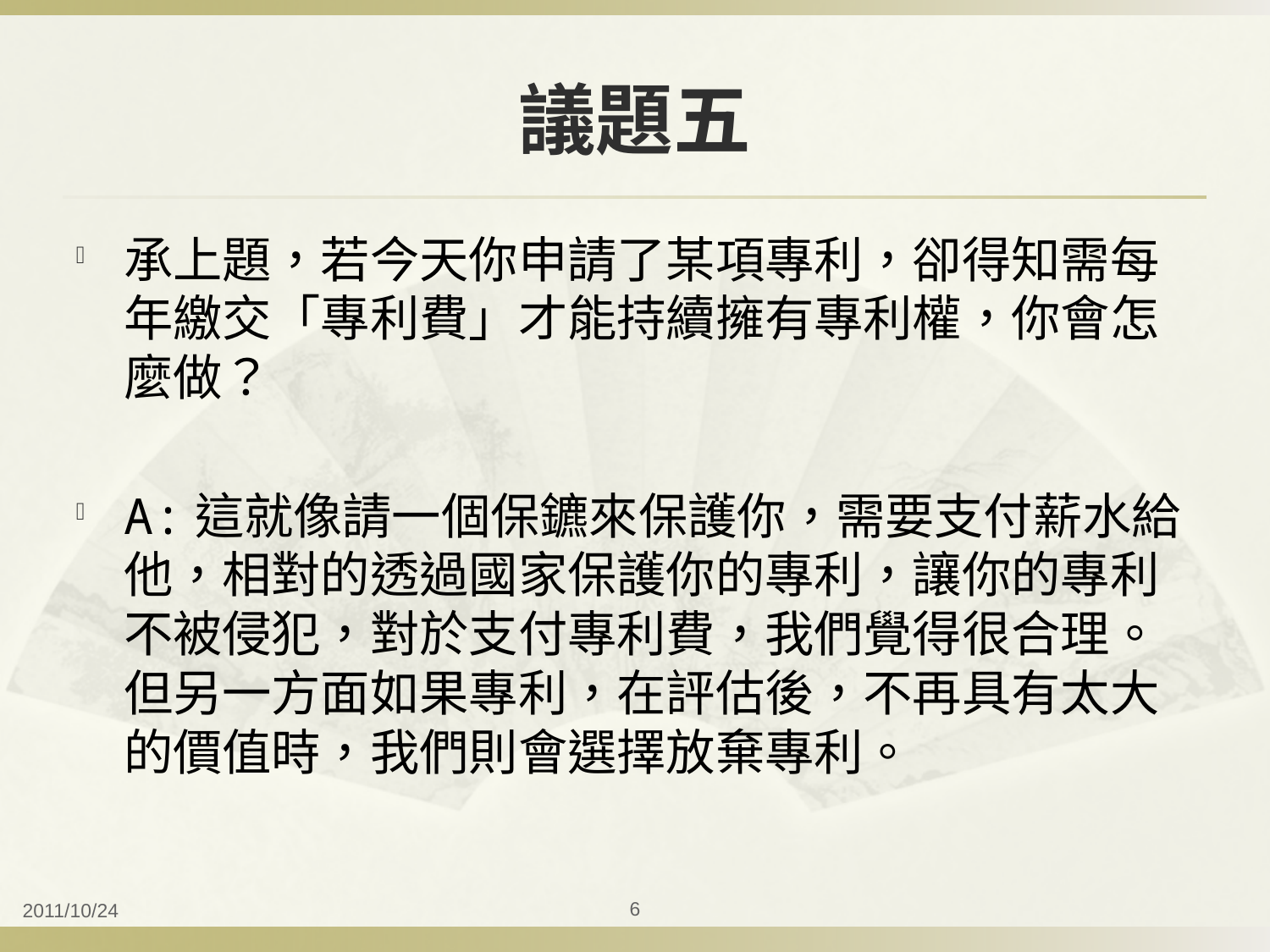

# 議題五
承上題，若今天你申請了某項專利，卻得知需每年繳交「專利費」才能持續擁有專利權，你會怎麼做？

A:這就像請一個保鑣來保護你，需要支付薪水給他，相對的透過國家保護你的專利，讓你的專利不被侵犯，對於支付專利費，我們覺得很合理。但另一方面如果專利，在評估後，不再具有太大的價值時，我們則會選擇放棄專利。

2011/10/24
6